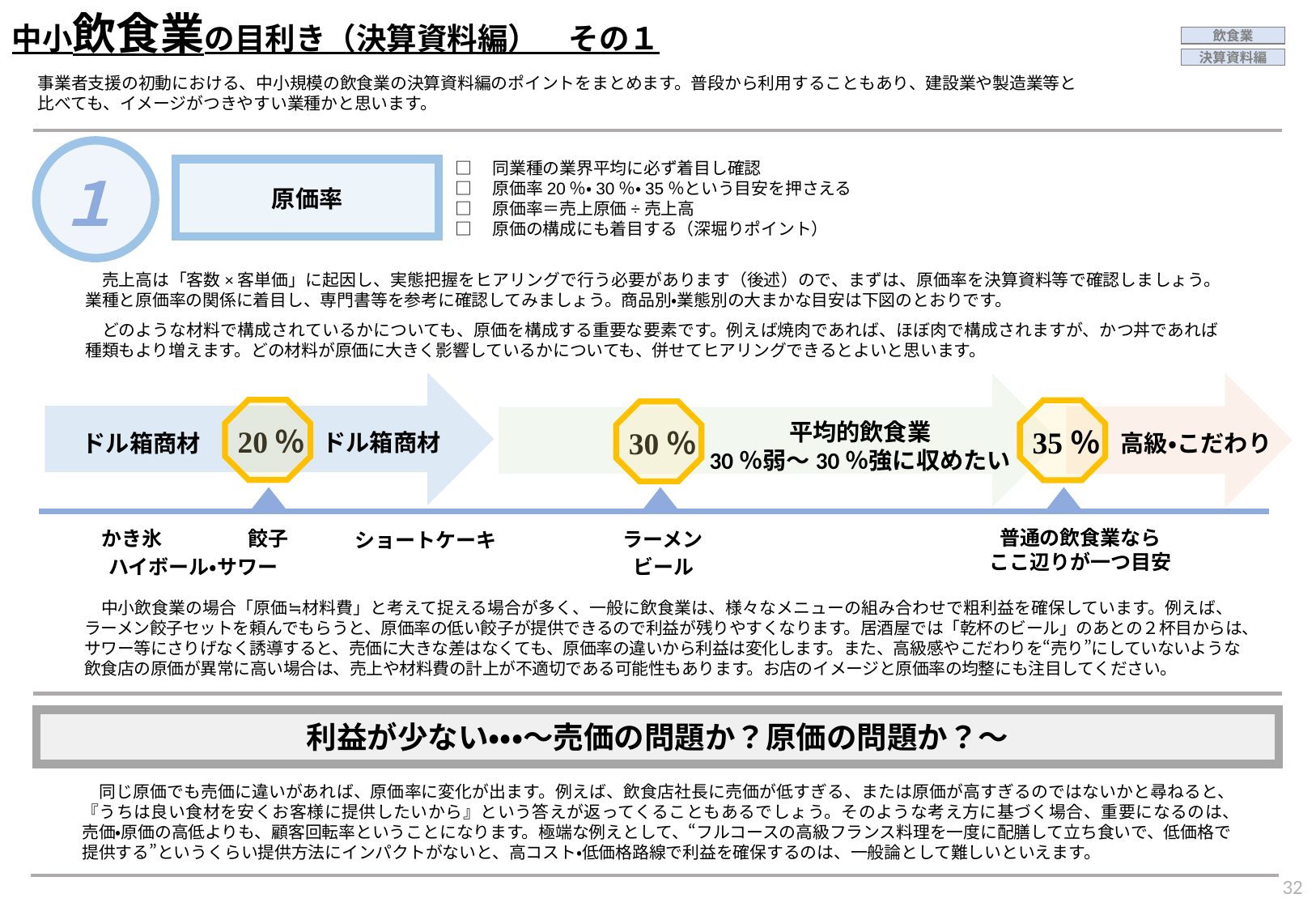

中小飲食業の目利き（決算資料編）　その１
飲食業
飲食業
決算資料編
事業者支援の初動における、中小規模の飲食業の決算資料編のポイントをまとめます。普段から利用することもあり、建設業や製造業等と
比べても、イメージがつきやすい業種かと思います。

１
原価率
□　同業種の業界平均に必ず着目し確認
□　原価率20％・30％・35％という目安を押さえる
□　原価率＝売上原価÷売上高
□　原価の構成にも着目する（深堀りポイント）

　売上高は「客数×客単価」に起因し、実態把握をヒアリングで行う必要があります（後述）ので、まずは、原価率を決算資料等で確認しましょう。業種と原価率の関係に着目し、専門書等を参考に確認してみましょう。商品別・業態別の大まかな目安は下図のとおりです。
　どのような材料で構成されているかについても、原価を構成する重要な要素です。例えば焼肉であれば、ほぼ肉で構成されますが、かつ丼であれば種類もより増えます。どの材料が原価に大きく影響しているかについても、併せてヒアリングできるとよいと思います。

20％

35％

30％

平均的飲食業
30％弱～30％強に収めたい
ドル箱商材
高級・こだわり
ドル箱商材
普通の飲食業なら
ここ辺りが一つ目安
餃子
かき氷
ラーメン
ショートケーキ
ビール
ハイボール・サワー
　中小飲食業の場合「原価≒材料費」と考えて捉える場合が多く、一般に飲食業は、様々なメニューの組み合わせで粗利益を確保しています。例えば、ラーメン餃子セットを頼んでもらうと、原価率の低い餃子が提供できるので利益が残りやすくなります。居酒屋では「乾杯のビール」のあとの２杯目からは、サワー等にさりげなく誘導すると、売価に大きな差はなくても、原価率の違いから利益は変化します。また、高級感やこだわりを“売り”にしていないような飲食店の原価が異常に高い場合は、売上や材料費の計上が不適切である可能性もあります。お店のイメージと原価率の均整にも注目してください。
利益が少ない・・・～売価の問題か？原価の問題か？～
　同じ原価でも売価に違いがあれば、原価率に変化が出ます。例えば、飲食店社長に売価が低すぎる、または原価が高すぎるのではないかと尋ねると、『うちは良い食材を安くお客様に提供したいから』という答えが返ってくることもあるでしょう。そのような考え方に基づく場合、重要になるのは、売価・原価の高低よりも、顧客回転率ということになります。極端な例えとして、“フルコースの高級フランス料理を一度に配膳して立ち食いで、低価格で提供する”というくらい提供方法にインパクトがないと、高コスト・低価格路線で利益を確保するのは、一般論として難しいといえます。
32